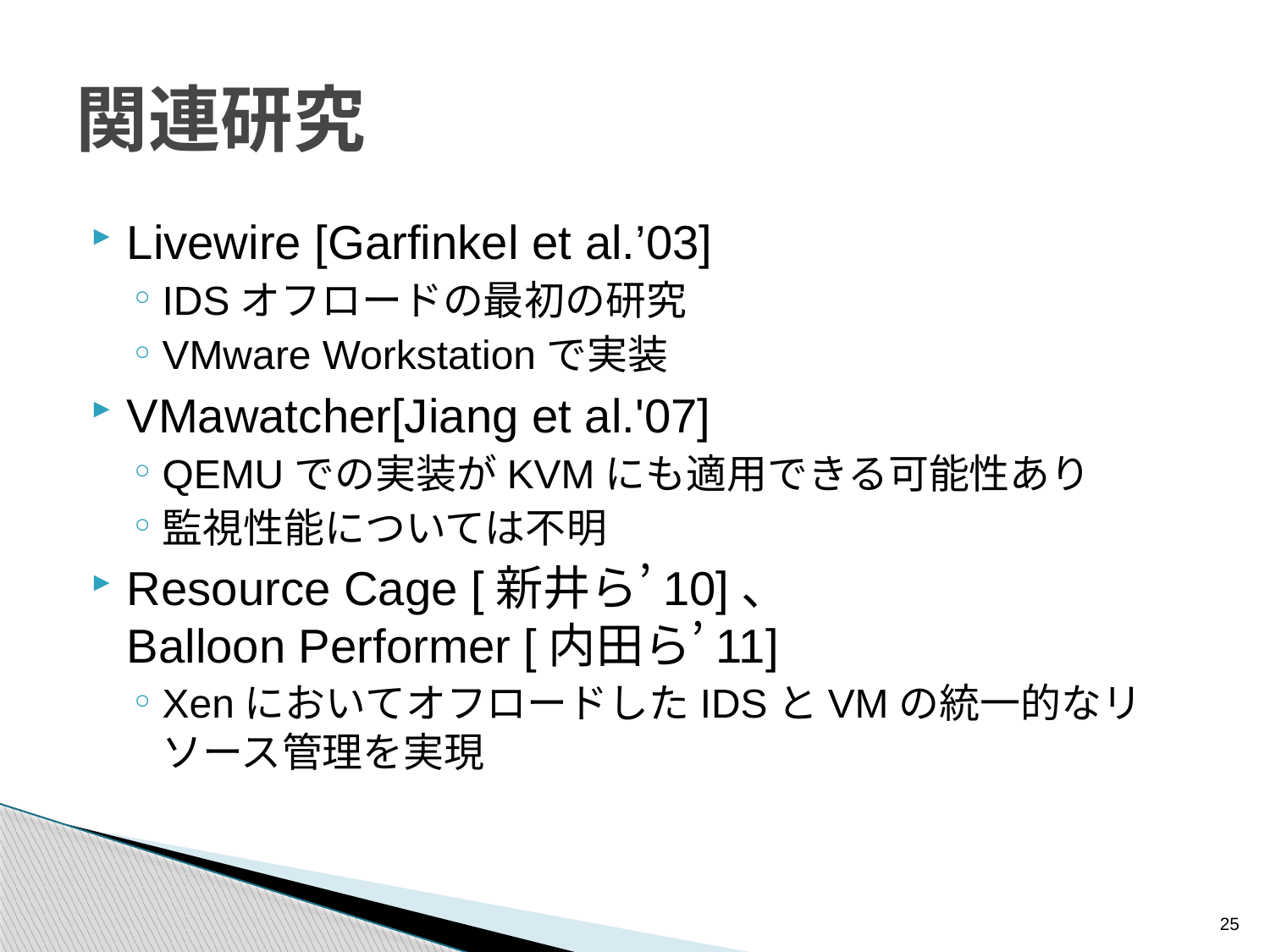

# 関連研究
Livewire [Garfinkel et al.’03]
IDSオフロードの最初の研究
VMware Workstationで実装
VMawatcher[Jiang et al.'07]
QEMUでの実装がKVMにも適用できる可能性あり
監視性能については不明
Resource Cage [新井ら’10]、
Balloon Performer [内田ら’11]
XenにおいてオフロードしたIDSとVMの統一的なリソース管理を実現
25